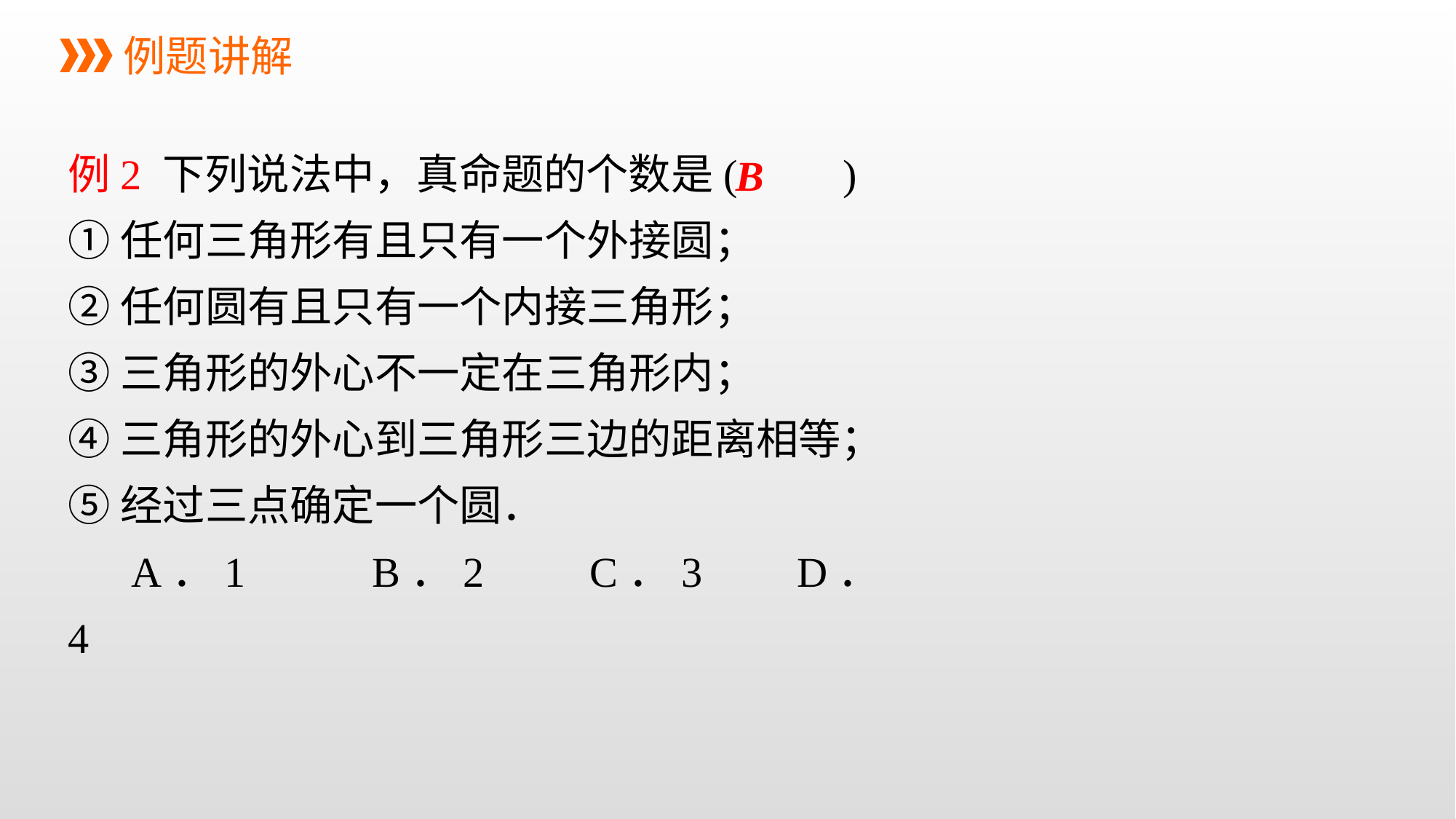

例题讲解

例2 下列说法中，真命题的个数是(　　)
①任何三角形有且只有一个外接圆；
②任何圆有且只有一个内接三角形；
③三角形的外心不一定在三角形内；
④三角形的外心到三角形三边的距离相等；
⑤经过三点确定一个圆．
      A．1            B．2          C．3         D．4
B